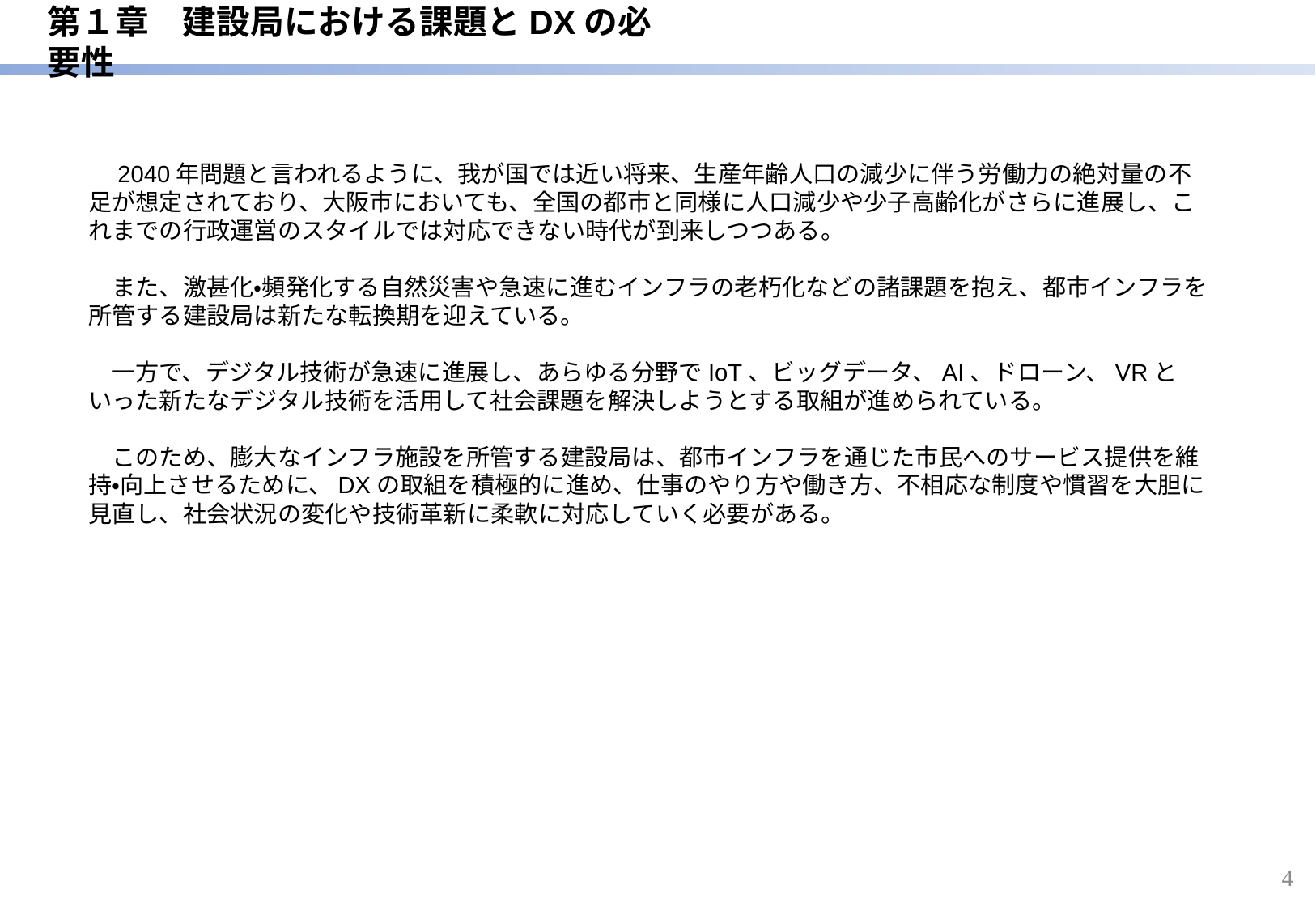

# 第１章　建設局における課題とDXの必要性
　2040年問題と言われるように、我が国では近い将来、生産年齢人口の減少に伴う労働力の絶対量の不足が想定されており、大阪市においても、全国の都市と同様に人口減少や少子高齢化がさらに進展し、これまでの行政運営のスタイルでは対応できない時代が到来しつつある。

　また、激甚化・頻発化する自然災害や急速に進むインフラの老朽化などの諸課題を抱え、都市インフラを所管する建設局は新たな転換期を迎えている。

　一方で、デジタル技術が急速に進展し、あらゆる分野でIoT、ビッグデータ、AI、ドローン、VRといった新たなデジタル技術を活用して社会課題を解決しようとする取組が進められている。

　このため、膨大なインフラ施設を所管する建設局は、都市インフラを通じた市民へのサービス提供を維持・向上させるために、DXの取組を積極的に進め、仕事のやり方や働き方、不相応な制度や慣習を大胆に見直し、社会状況の変化や技術革新に柔軟に対応していく必要がある。
4